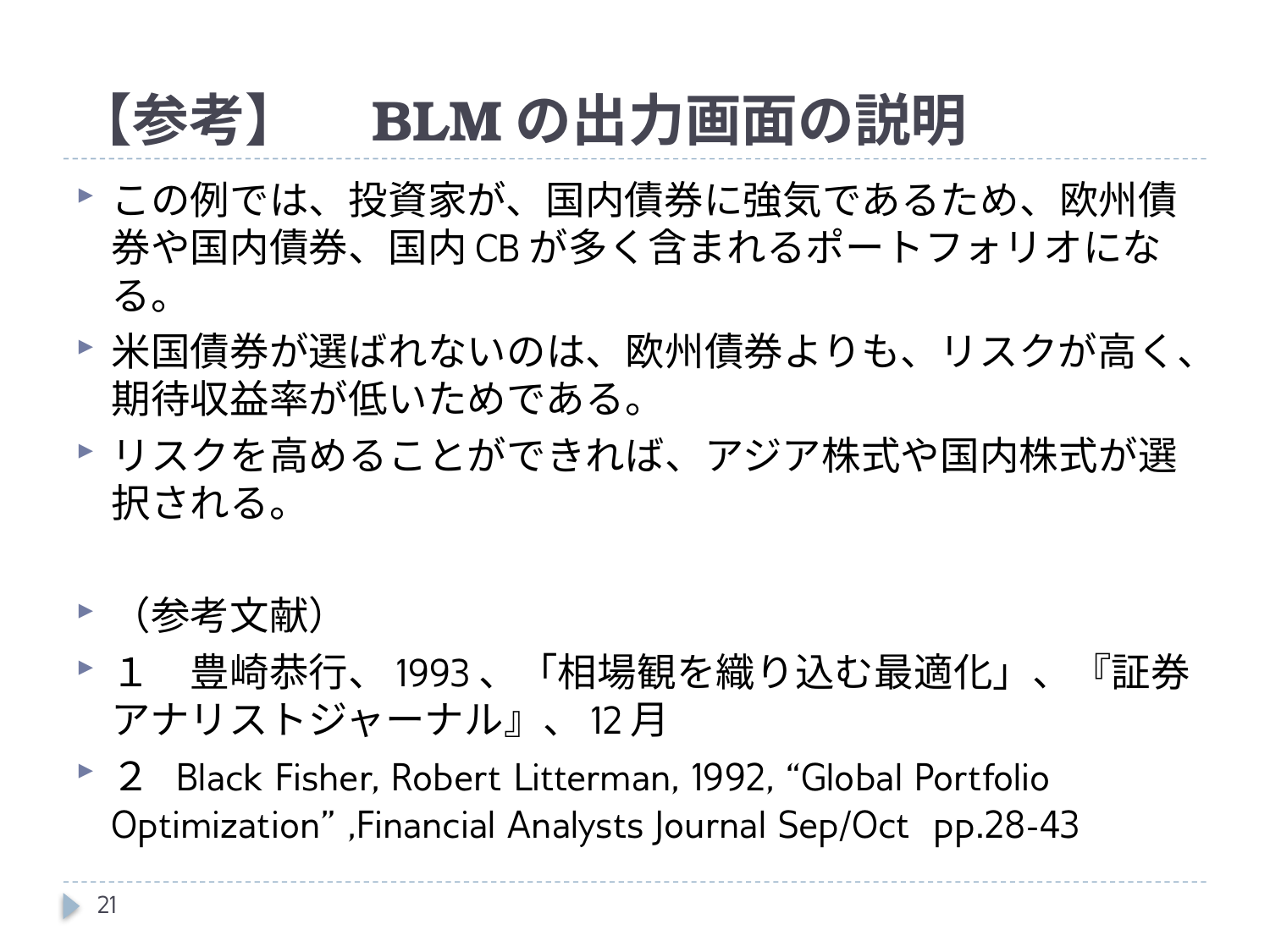

# 【参考】　BLMの出力画面の説明
この例では、投資家が、国内債券に強気であるため、欧州債券や国内債券、国内CBが多く含まれるポートフォリオになる。
米国債券が選ばれないのは、欧州債券よりも、リスクが高く、期待収益率が低いためである。
リスクを高めることができれば、アジア株式や国内株式が選択される。

（参考文献）
１　豊崎恭行、1993、「相場観を織り込む最適化」、『証券アナリストジャーナル』、12月
２  Black Fisher, Robert Litterman, 1992, “Global Portfolio Optimization” ,Financial Analysts Journal Sep/Oct  pp.28-43

21